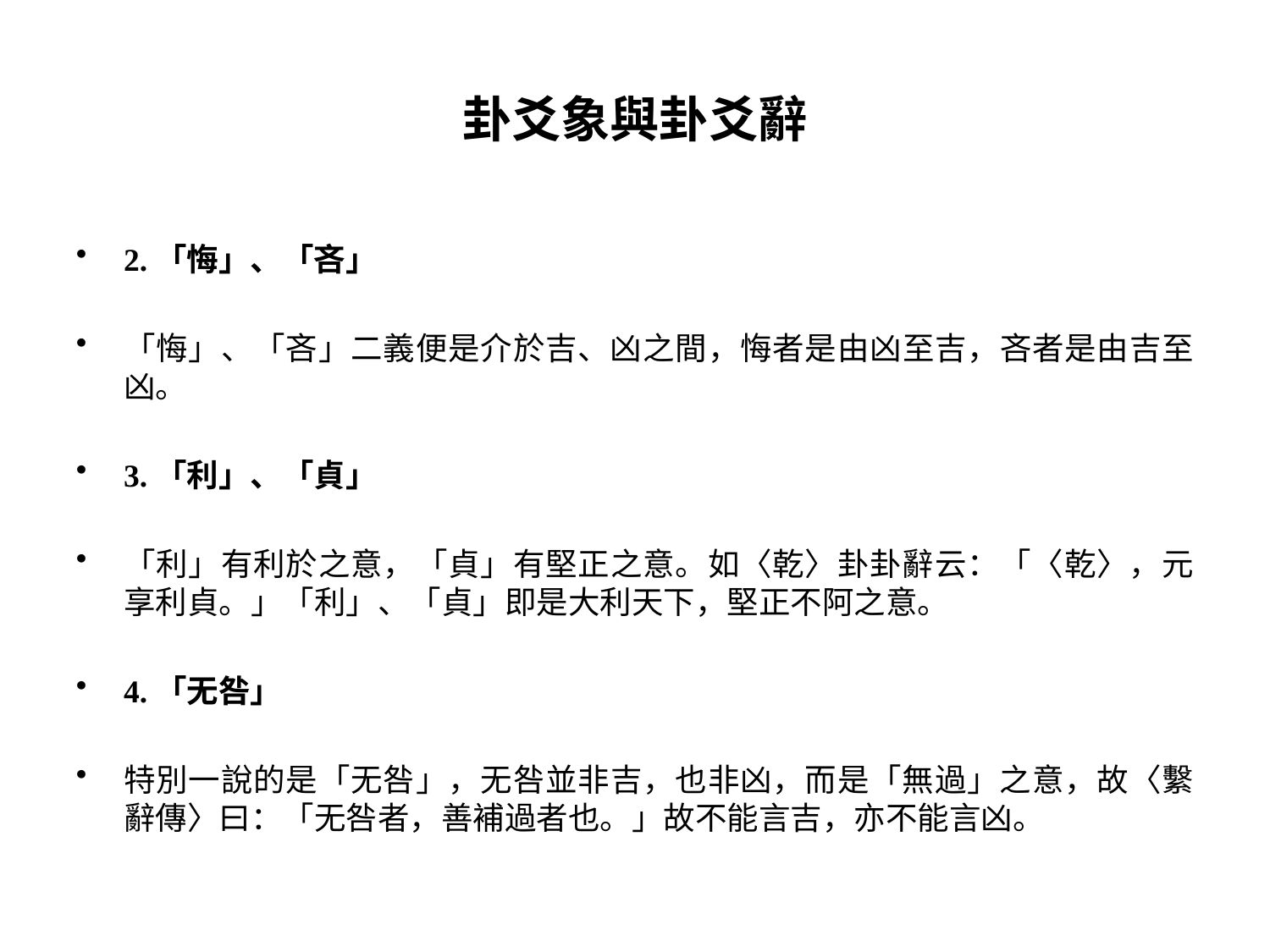

# 卦爻象與卦爻辭

2.「悔」、「吝」

「悔」、「吝」二義便是介於吉、凶之間，悔者是由凶至吉，吝者是由吉至凶。

3.「利」、「貞」

「利」有利於之意，「貞」有堅正之意。如〈乾〉卦卦辭云：「〈乾〉，元享利貞。」「利」、「貞」即是大利天下，堅正不阿之意。

4.「无咎」

特別一說的是「无咎」，无咎並非吉，也非凶，而是「無過」之意，故〈繫辭傳〉曰：「无咎者，善補過者也。」故不能言吉，亦不能言凶。